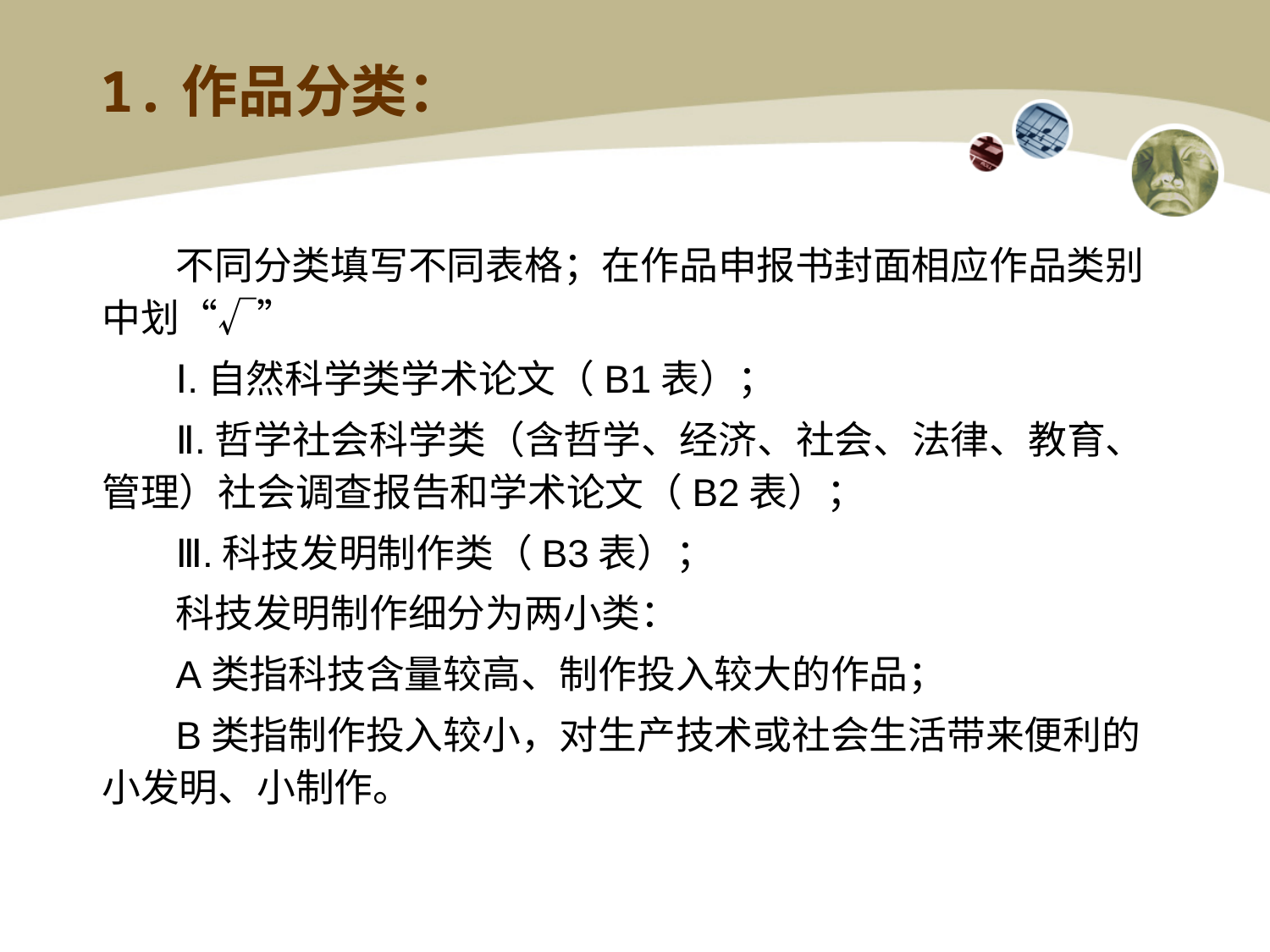

# 1.作品分类：
不同分类填写不同表格；在作品申报书封面相应作品类别中划“√”
Ⅰ.自然科学类学术论文（B1表）；
Ⅱ.哲学社会科学类（含哲学、经济、社会、法律、教育、管理）社会调查报告和学术论文（B2表）；
Ⅲ.科技发明制作类（B3表）；
科技发明制作细分为两小类：
A类指科技含量较高、制作投入较大的作品；
B类指制作投入较小，对生产技术或社会生活带来便利的小发明、小制作。